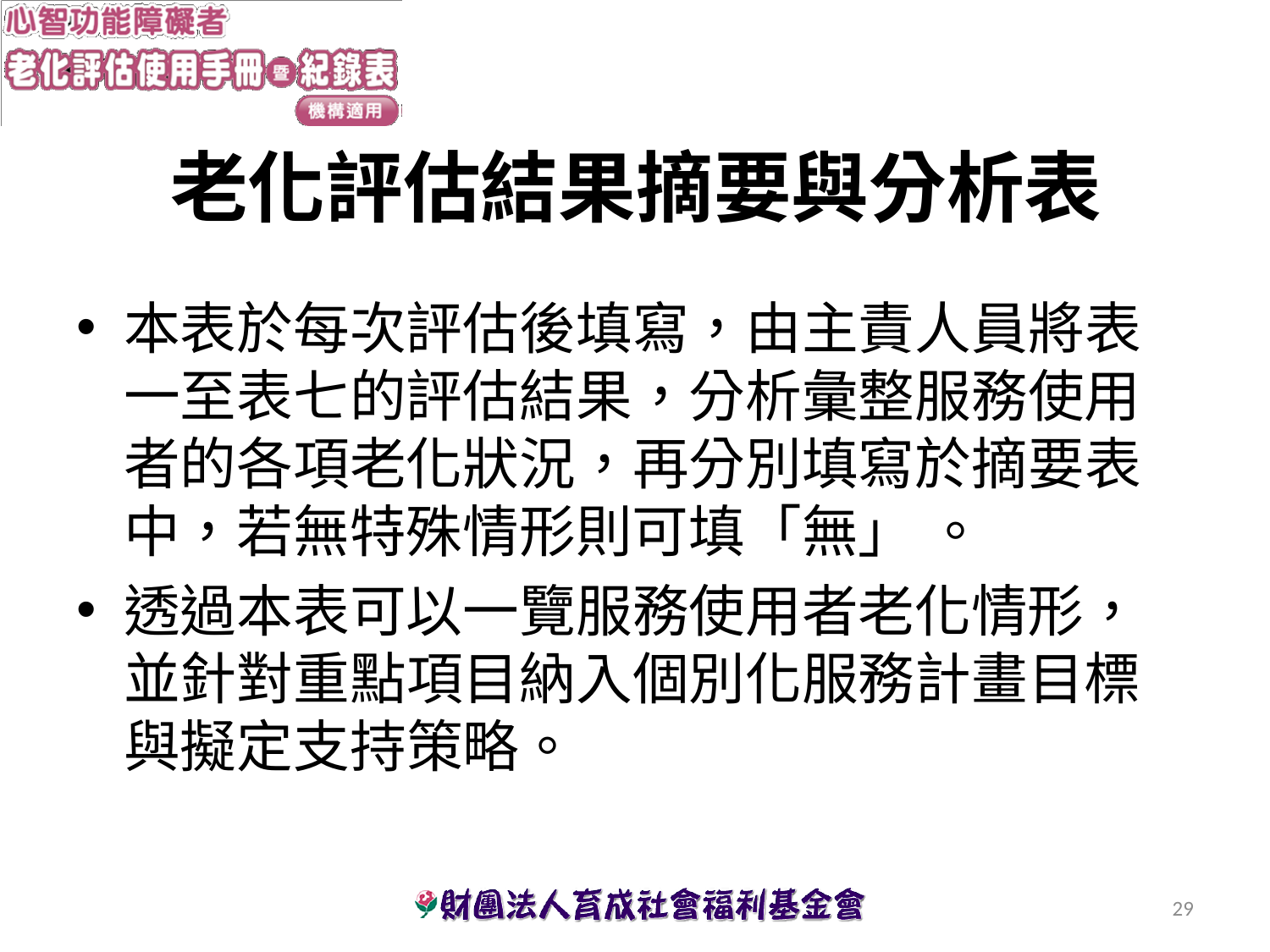

# 老化評估結果摘要與分析表
本表於每次評估後填寫，由主責人員將表一至表七的評估結果，分析彙整服務使用者的各項老化狀況，再分別填寫於摘要表中，若無特殊情形則可填「無」 。
透過本表可以一覽服務使用者老化情形，並針對重點項目納入個別化服務計畫目標與擬定支持策略。

29